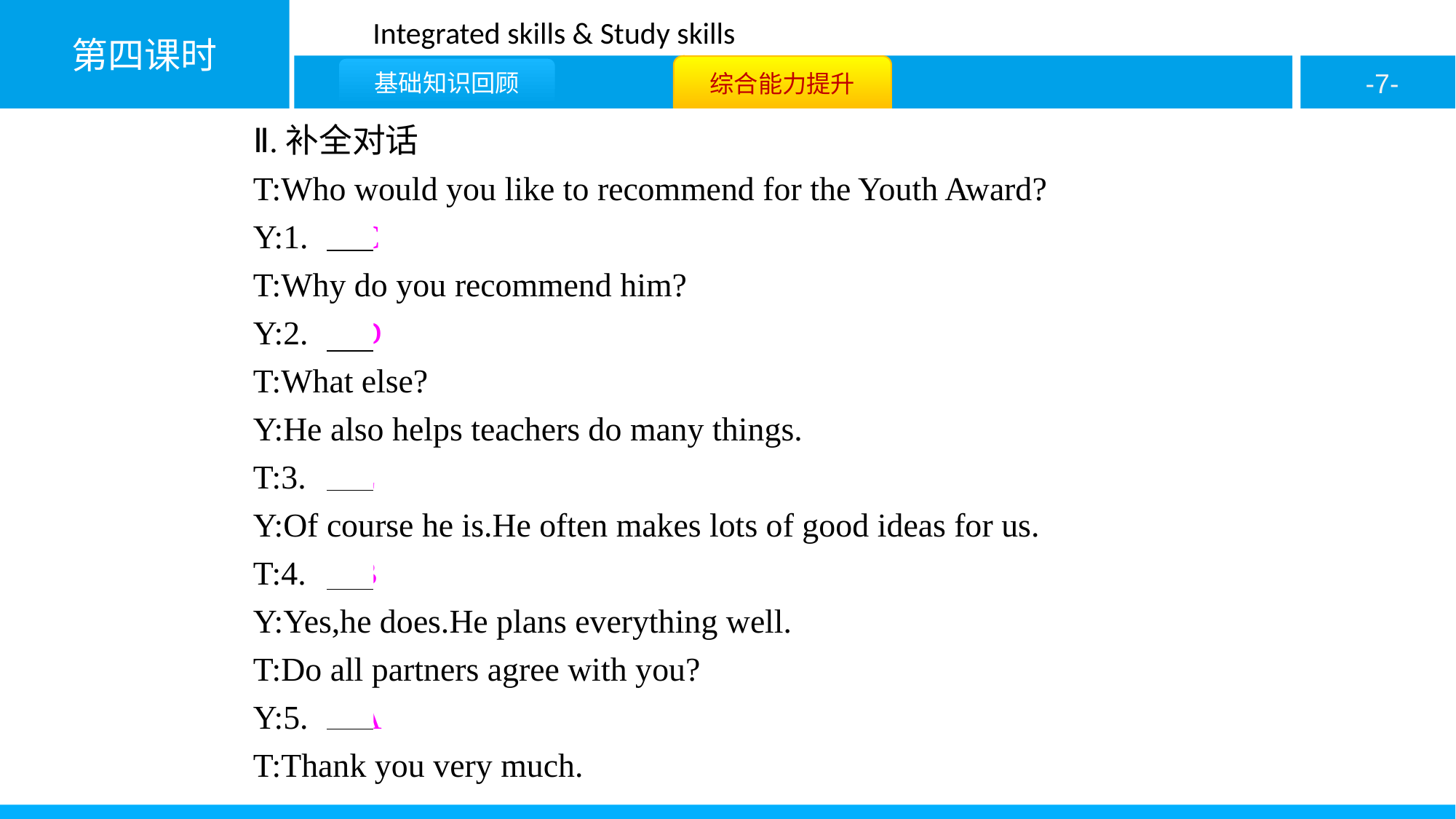

Ⅱ.补全对话
T:Who would you like to recommend for the Youth Award?
Y:1.　C
T:Why do you recommend him?
Y:2.　D
T:What else?
Y:He also helps teachers do many things.
T:3.　E
Y:Of course he is.He often makes lots of good ideas for us.
T:4.　B
Y:Yes,he does.He plans everything well.
T:Do all partners agree with you?
Y:5.　A
T:Thank you very much.